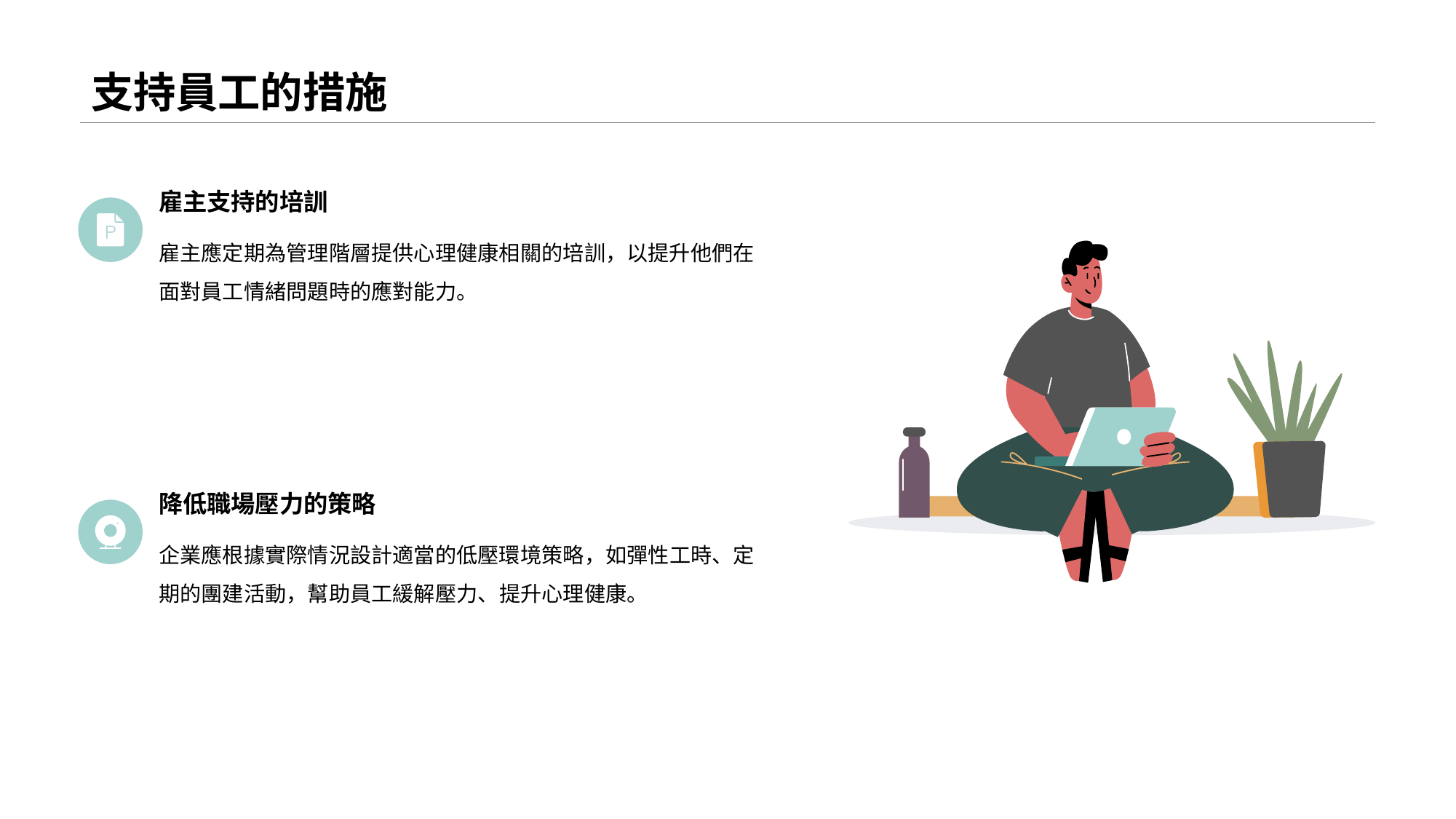

# 支持員工的措施
雇主支持的培訓

雇主應定期為管理階層提供心理健康相關的培訓，以提升他們在面對員工情緒問題時的應對能力。

降低職場壓力的策略

企業應根據實際情況設計適當的低壓環境策略，如彈性工時、定期的團建活動，幫助員工緩解壓力、提升心理健康。